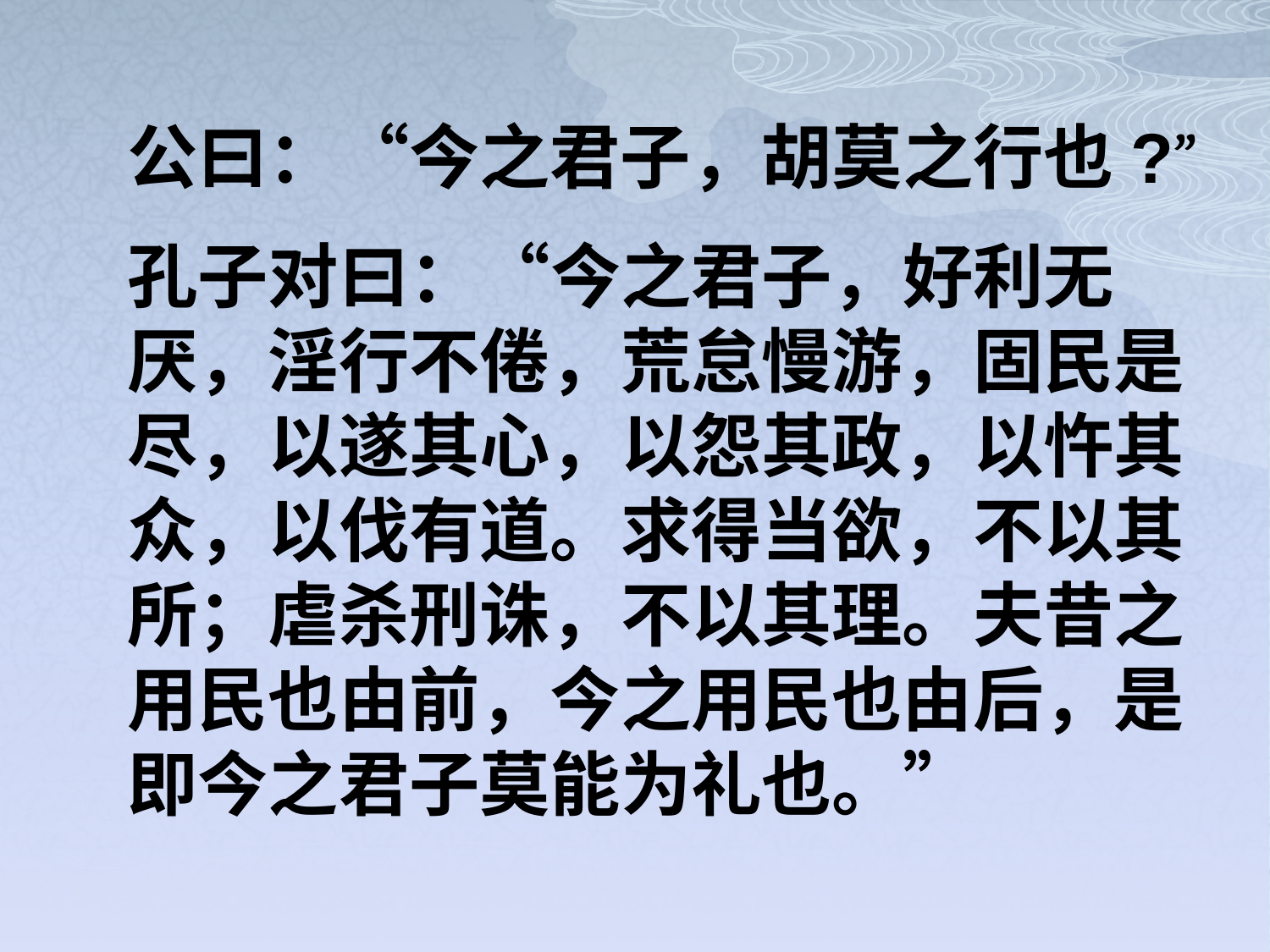

公曰：“今之君子，胡莫之行也?”
孔子对曰：“今之君子，好利无厌，淫行不倦，荒怠慢游，固民是尽，以遂其心，以怨其政，以忤其众，以伐有道。求得当欲，不以其所；虐杀刑诛，不以其理。夫昔之用民也由前，今之用民也由后，是即今之君子莫能为礼也。”